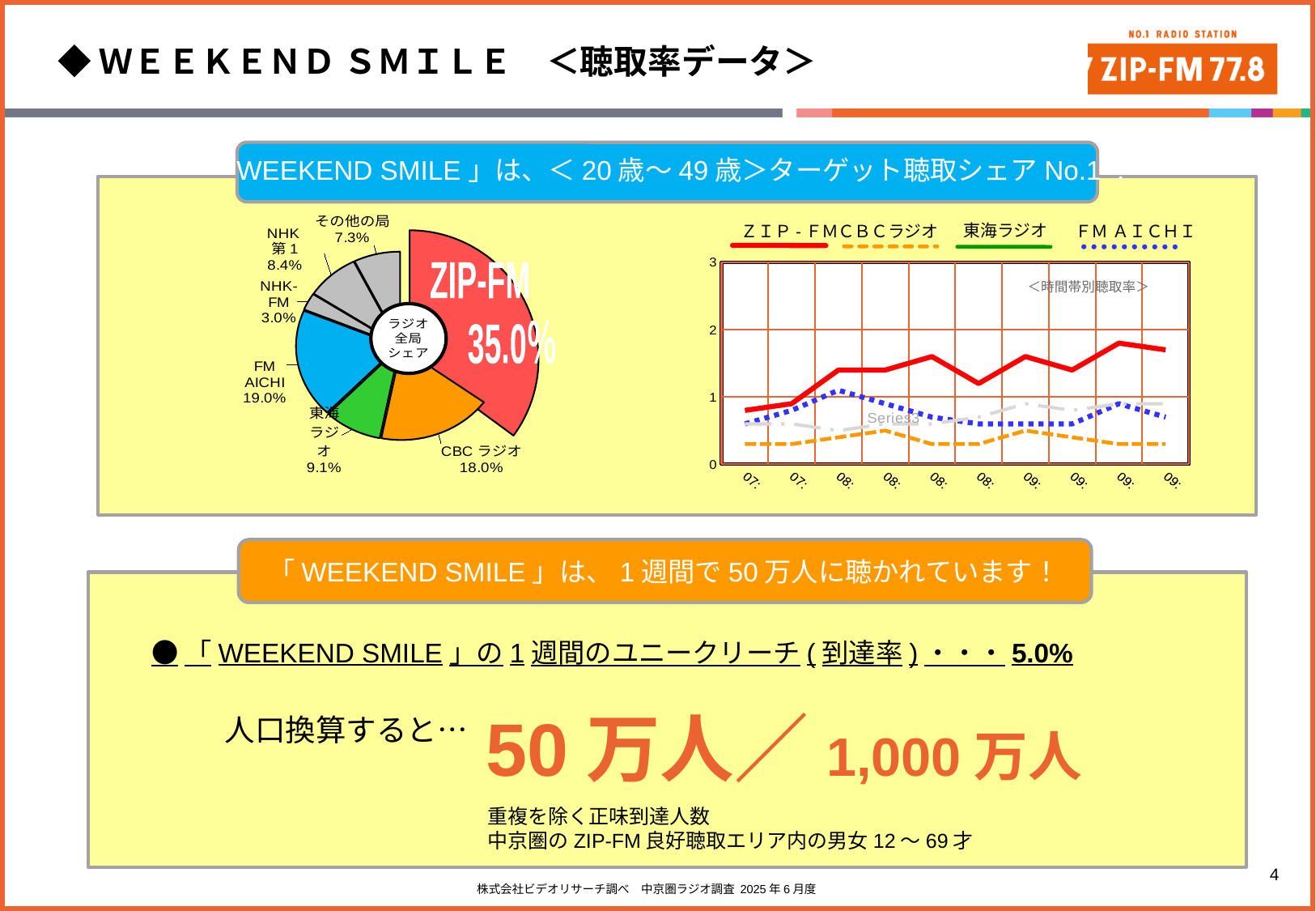

◆ＷＥＥＫＥＮＤ ＳＭＩＬＥ　＜聴取率データ＞

「WEEKEND SMILE」は、＜20歳～49歳＞ターゲット聴取シェアNo.1！

### Chart

| Category | 07:00-24:00 |
|---|---|
| ZIP-FM | 35.0 |
| CBCラジオ | 18.0 |
| 東海ラジオ | 9.1 |
| FM AICHI | 19.0 |
| NHK-FM | 3.0 |
| NHK第1 | 8.4 |
| その他の局 | 7.3 |

### Chart

| Category | 07:00-24:00 |
|---|---|
| ZIP-FM | 35.0 |
| FM AICHI | 18.0 |
| NHK-FM | 9.1 |
| CBCラジオ | 19.0 |
| 東海ラジオ | 3.0 |
| NHK第1 | 8.4 |
| その他の局 | 7.3 |
ZIP-FM
35.0％
東海ラジオ
ＦＭ ＡＩＣＨＩ
ＺＩＰ-ＦＭ
ＣＢＣラジオ

### Chart

| Category |
|---|

### Chart

| Category |  |  |  |  |
|---|---|---|---|---|
| 07:30 | 0.8 | 0.6 | 0.6 | 0.3 |
| 07:45 | 0.9 | 0.8 | 0.6 | 0.3 |
| 08:00 | 1.4 | 1.1 | 0.5 | 0.4 |
| 08:15 | 1.4 | 0.9 | 0.6 | 0.5 |
| 08:30 | 1.6 | 0.7 | 0.6 | 0.3 |
| 08:45 | 1.2 | 0.6 | 0.7 | 0.3 |
| 09:00 | 1.6 | 0.6 | 0.9 | 0.5 |
| 09:15 | 1.4 | 0.6 | 0.8 | 0.4 |
| 09:30 | 1.8 | 0.9 | 0.9 | 0.3 |
| 09:45 | 1.7 | 0.7 | 0.9 | 0.3 |
＜時間帯別聴取率＞

「WEEKEND SMILE」は、1週間で50万人に聴かれています！

●「WEEKEND SMILE」の1週間のユニークリーチ(到達率)・・・5.0%
50万人／1,000万人
人口換算すると…
重複を除く正味到達人数
中京圏のZIP-FM良好聴取エリア内の男女12～69才
株式会社ビデオリサーチ調べ　中京圏ラジオ調査 2025年6月度